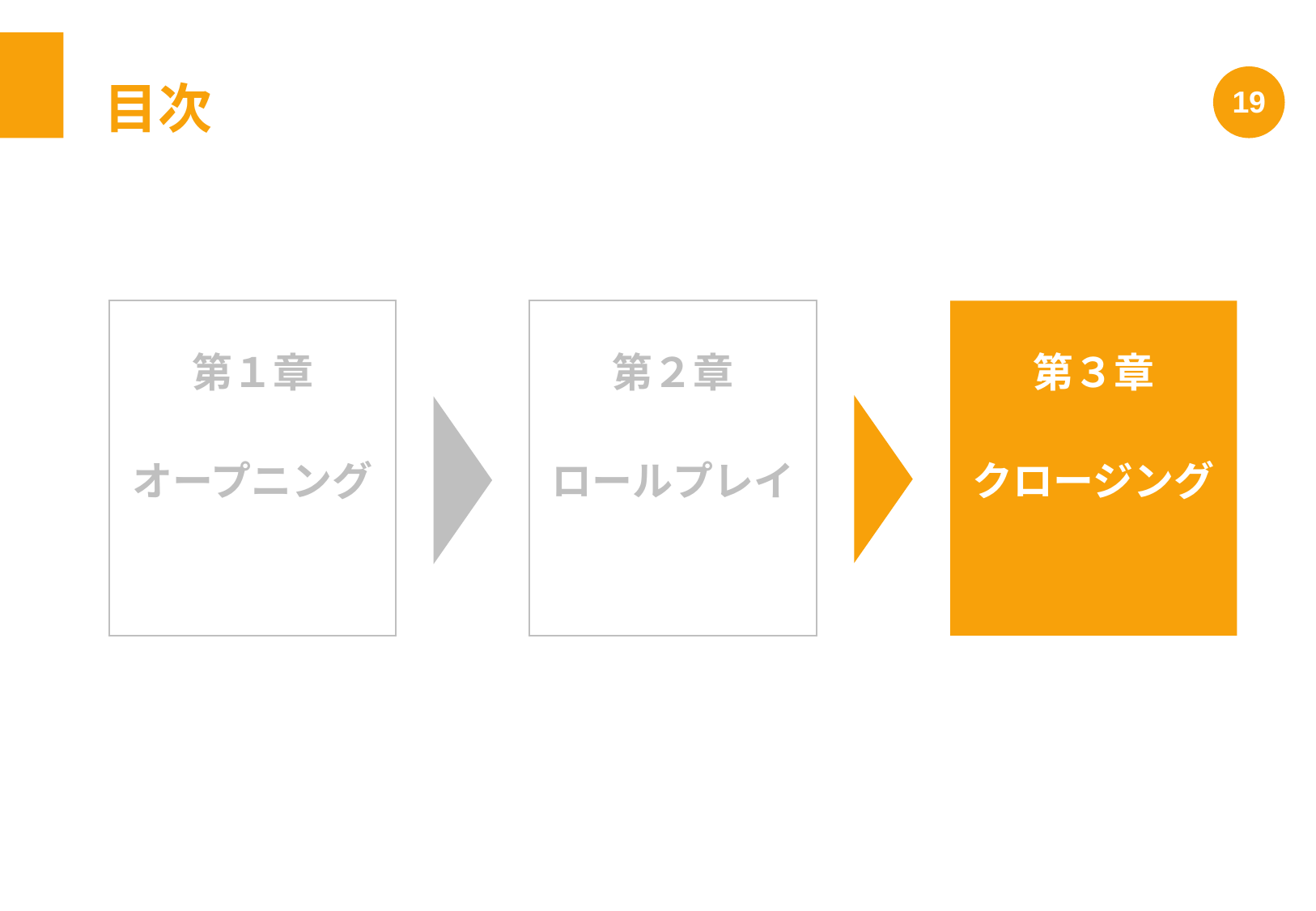

目次
19

第１章
第２章
第３章
オープニング
ロールプレイ
クロージング